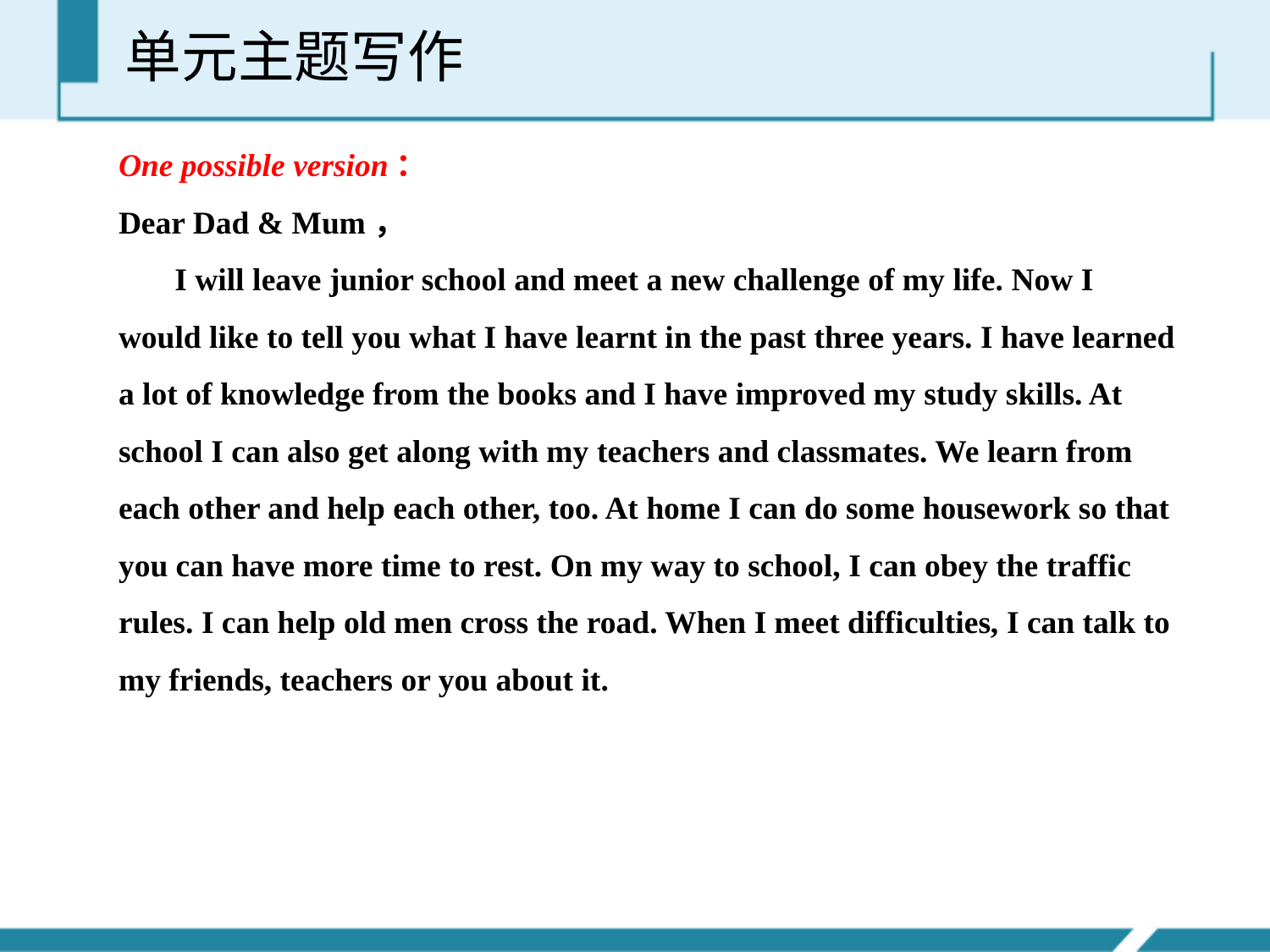

单元主题写作
One possible version：
Dear Dad & Mum，
       I will leave junior school and meet a new challenge of my life. Now I would like to tell you what I have learnt in the past three years. I have learned a lot of knowledge from the books and I have improved my study skills. At school I can also get along with my teachers and classmates. We learn from each other and help each other, too. At home I can do some housework so that you can have more time to rest. On my way to school, I can obey the traffic rules. I can help old men cross the road. When I meet difficulties, I can talk to my friends, teachers or you about it.